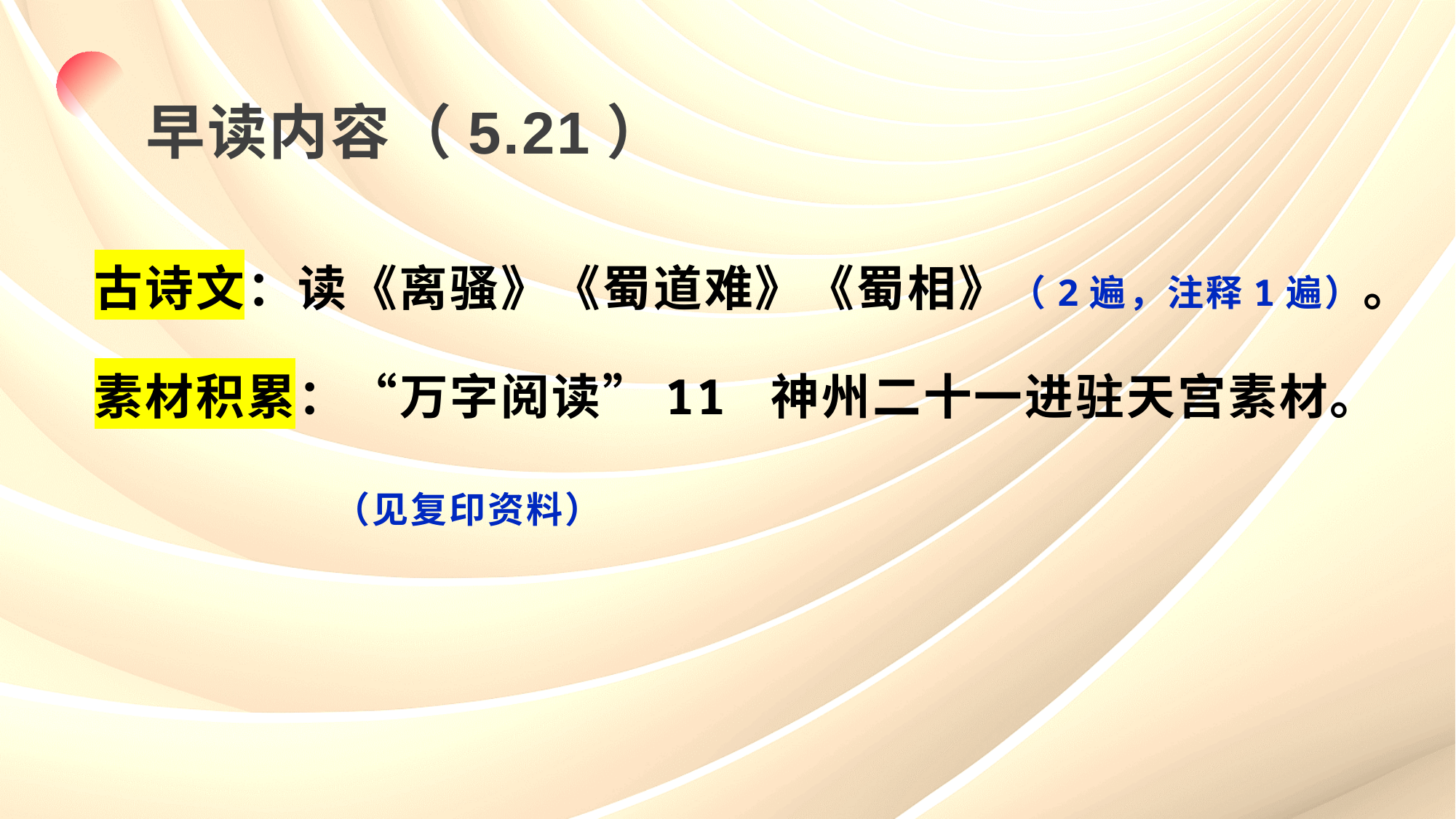

早读内容（5.21）
古诗文：读《离骚》《蜀道难》《蜀相》（2遍，注释1遍）。
素材积累：“万字阅读”11 神州二十一进驻天宫素材。
                 （见复印资料）